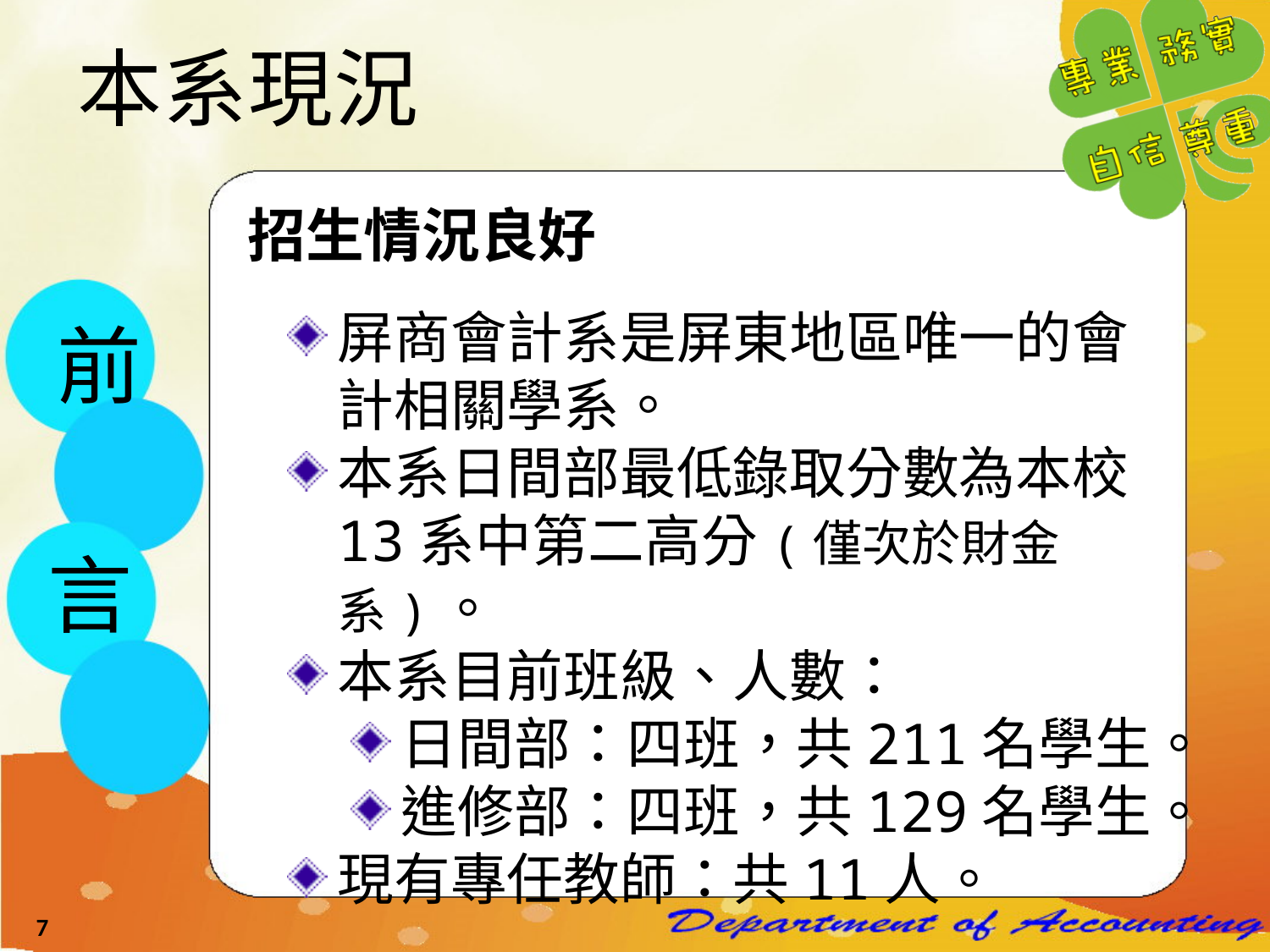

# 本系現況
招生情況良好

屏商會計系是屏東地區唯一的會計相關學系。
本系日間部最低錄取分數為本校13系中第二高分(僅次於財金系)。
本系目前班級、人數：
日間部：四班，共211名學生。
進修部：四班，共129名學生。
現有專任教師：共11人。
前

言

7